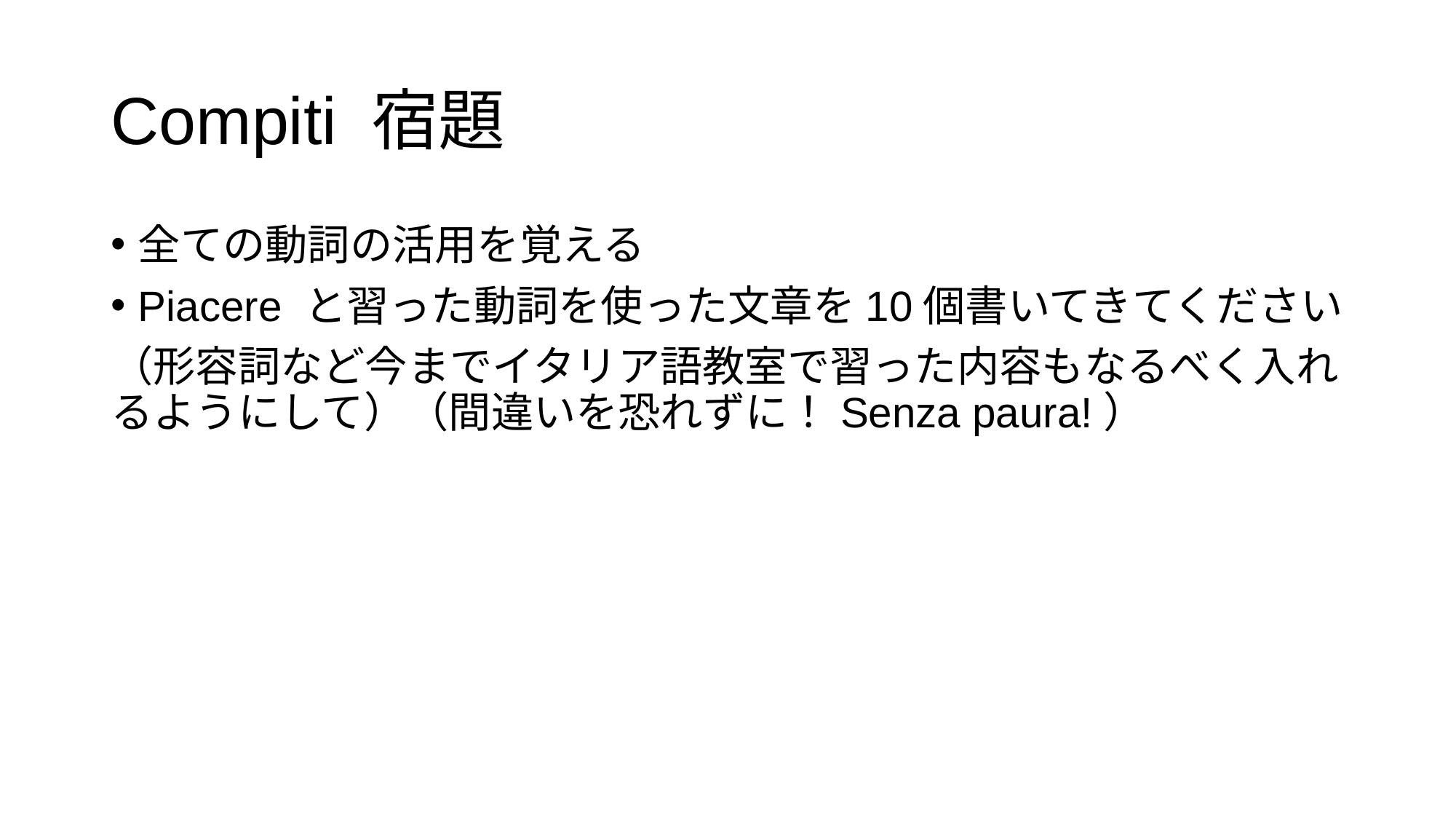

# Compiti 宿題
全ての動詞の活用を覚える
Piacere と習った動詞を使った文章を10個書いてきてください
（形容詞など今までイタリア語教室で習った内容もなるべく入れるようにして）（間違いを恐れずに！Senza paura!）